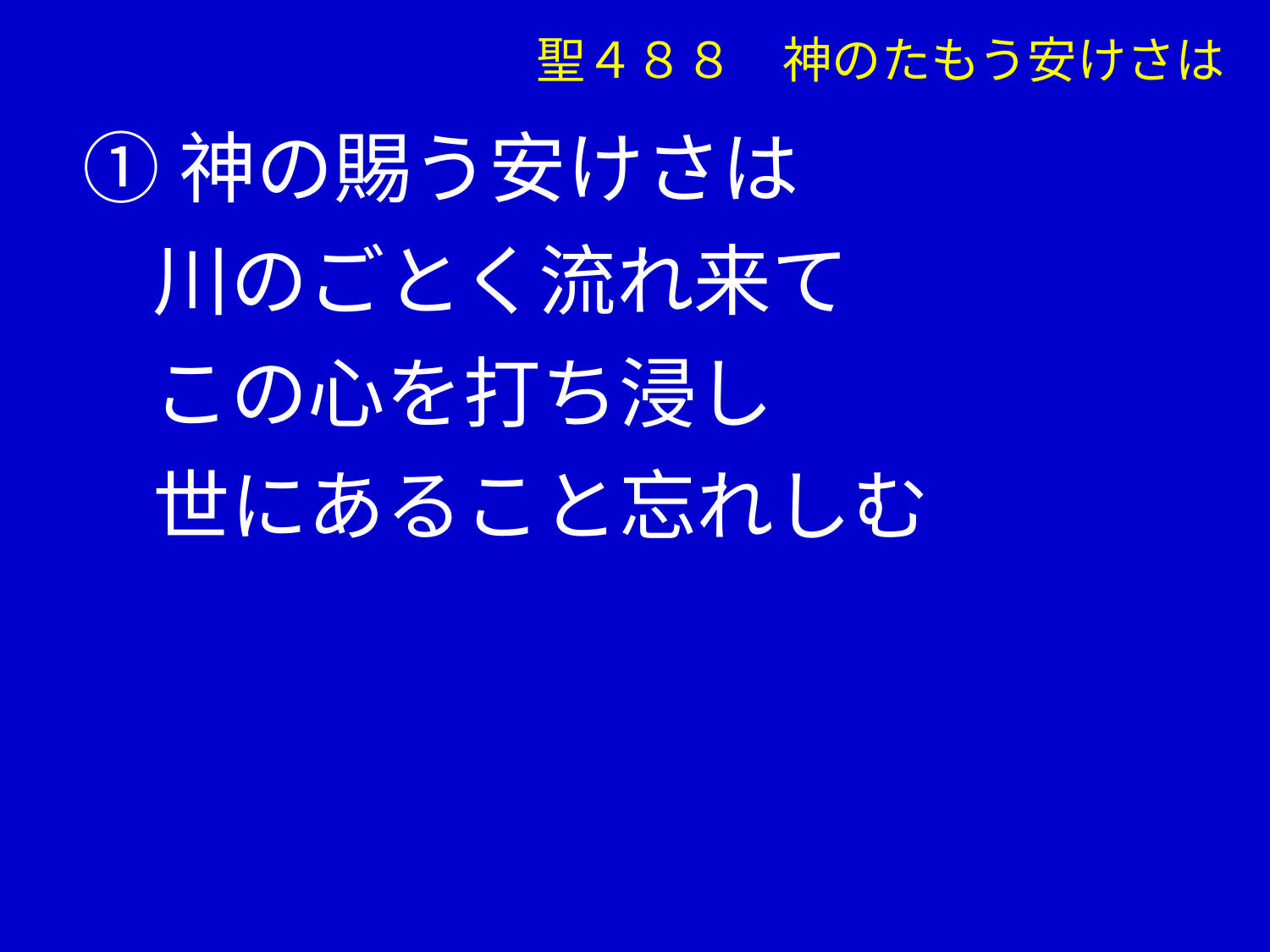

聖４８８　神のたもう安けさは
①神の賜う安けさは
   川のごとく流れ来て
   この心を打ち浸し
   世にあること忘れしむ